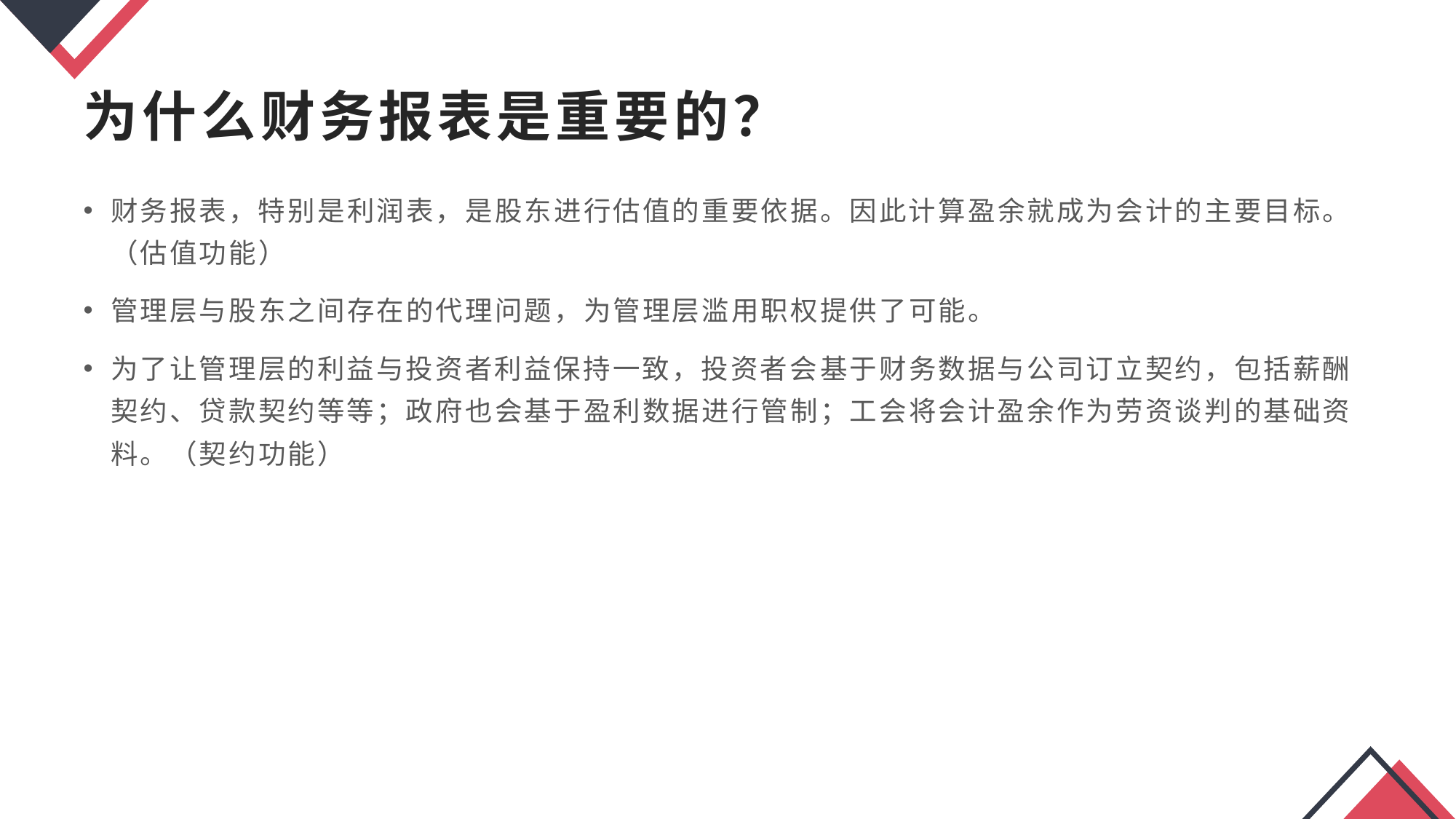

为什么财务报表是重要的？
财务报表，特别是利润表，是股东进行估值的重要依据。因此计算盈余就成为会计的主要目标。（估值功能）
管理层与股东之间存在的代理问题，为管理层滥用职权提供了可能。
为了让管理层的利益与投资者利益保持一致，投资者会基于财务数据与公司订立契约，包括薪酬契约、贷款契约等等；政府也会基于盈利数据进行管制；工会将会计盈余作为劳资谈判的基础资料。（契约功能）